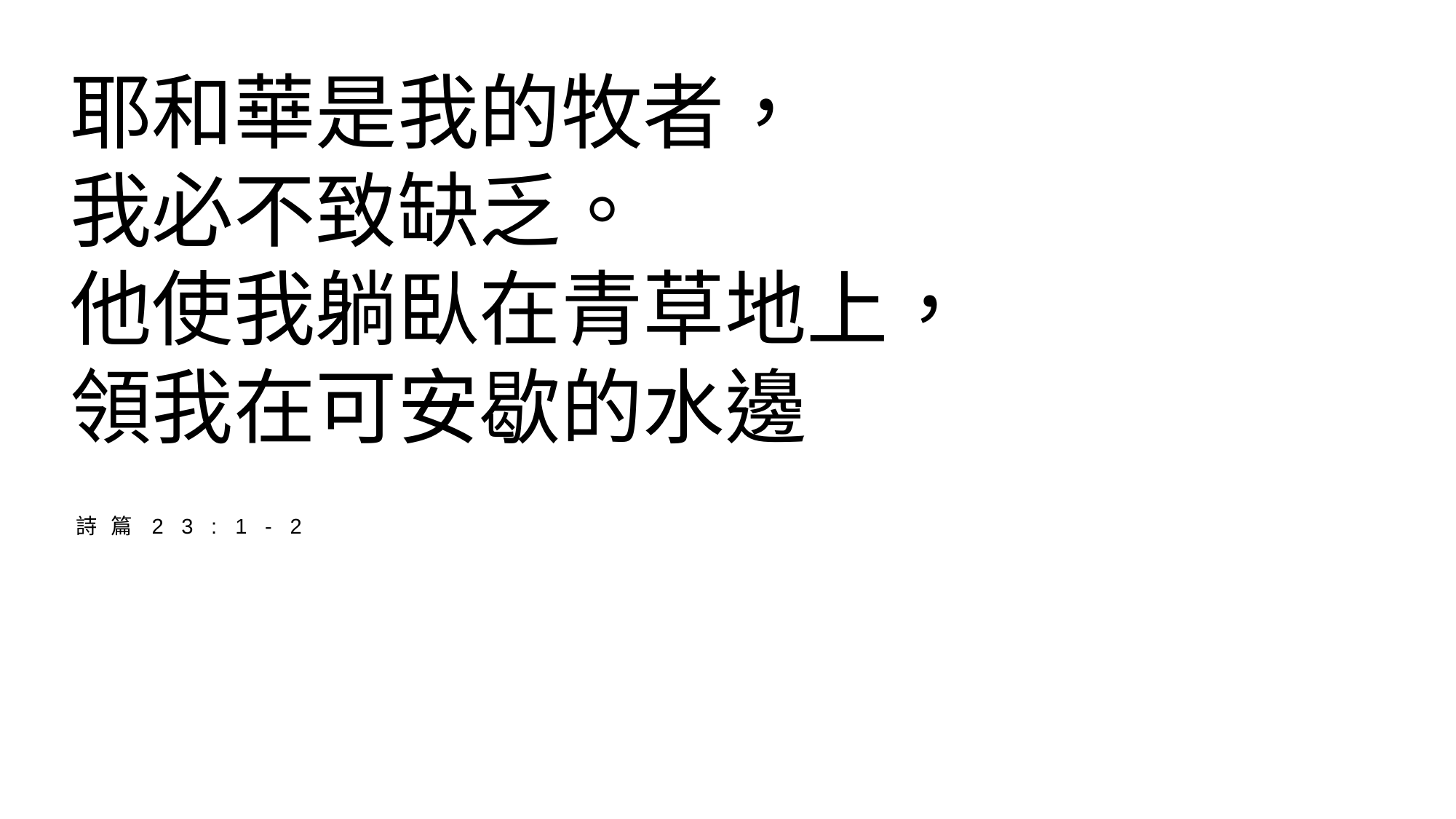

耶和華是我的牧者，
我必不致缺乏。
他使我躺臥在青草地上，
領我在可安歇的水邊

詩   篇   2   3   :   1   -   2